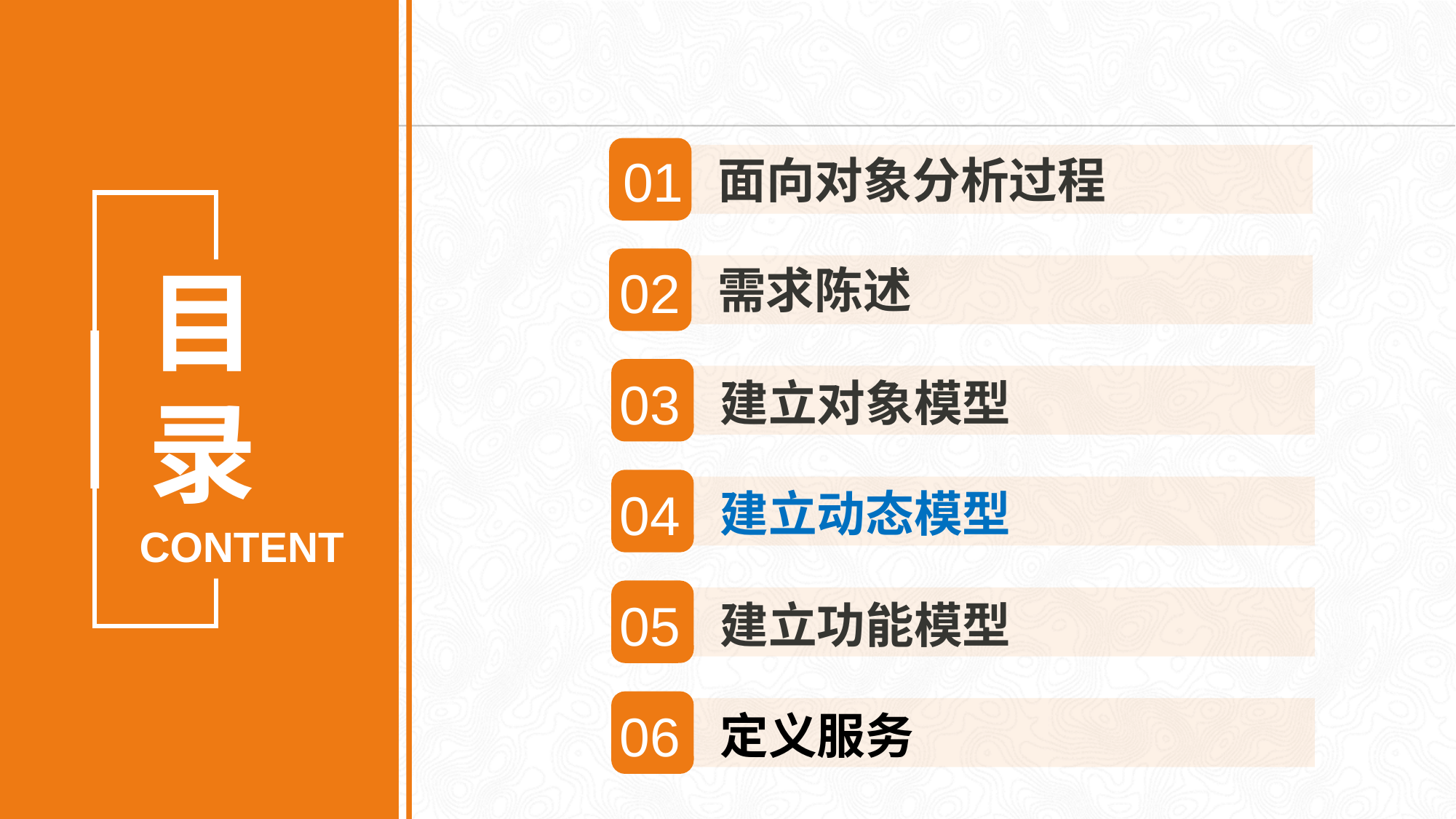

01
面向对象分析过程

02
需求陈述

目录
CONTENT

03

建立对象模型

04

建立动态模型

05

建立功能模型

06

定义服务